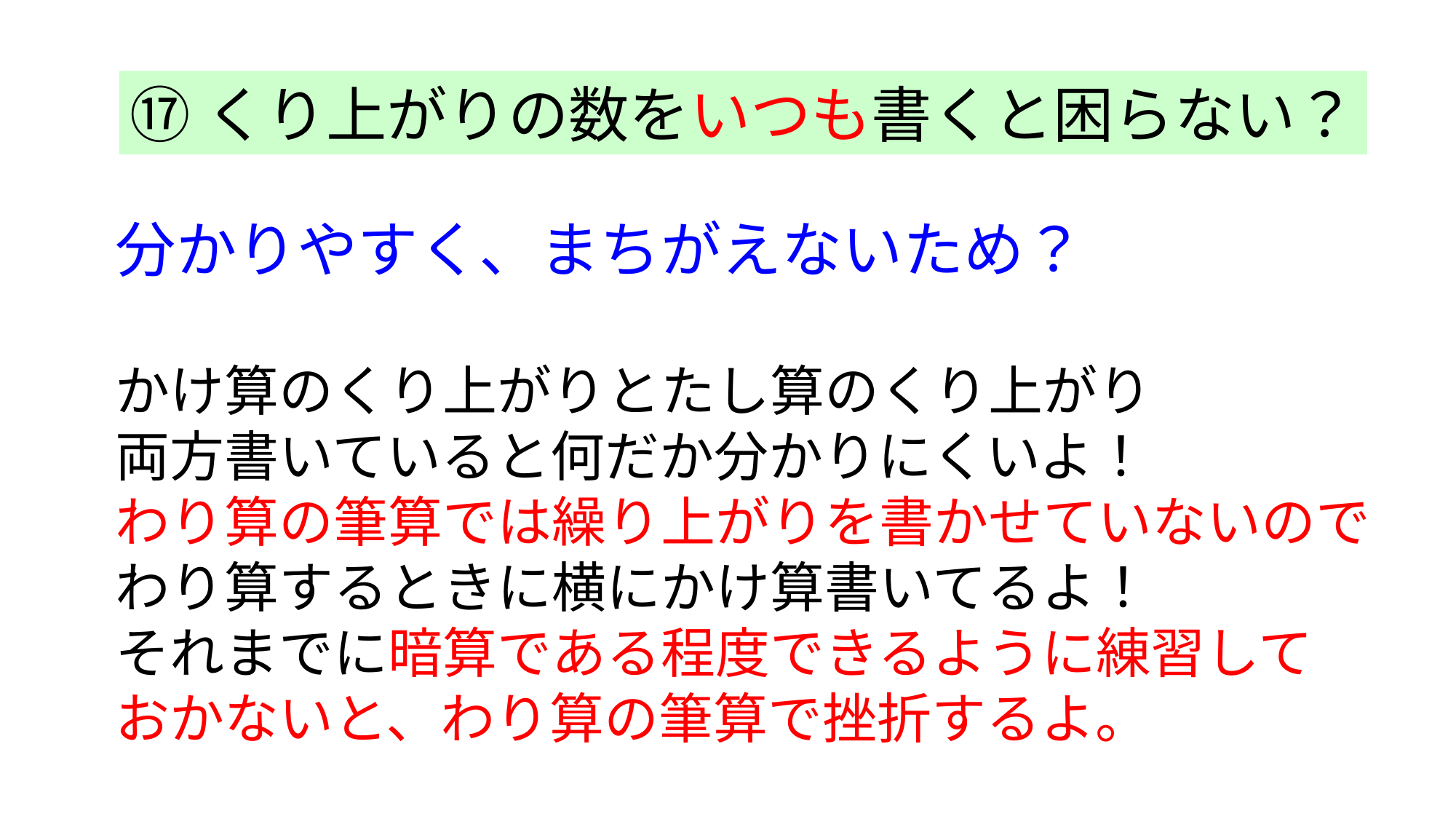

⑰くり上がりの数をいつも書くと困らない？
分かりやすく、まちがえないため？

かけ算のくり上がりとたし算のくり上がり
両方書いていると何だか分かりにくいよ！
わり算の筆算では繰り上がりを書かせていないので
わり算するときに横にかけ算書いてるよ！
それまでに暗算である程度できるように練習して
おかないと、わり算の筆算で挫折するよ。